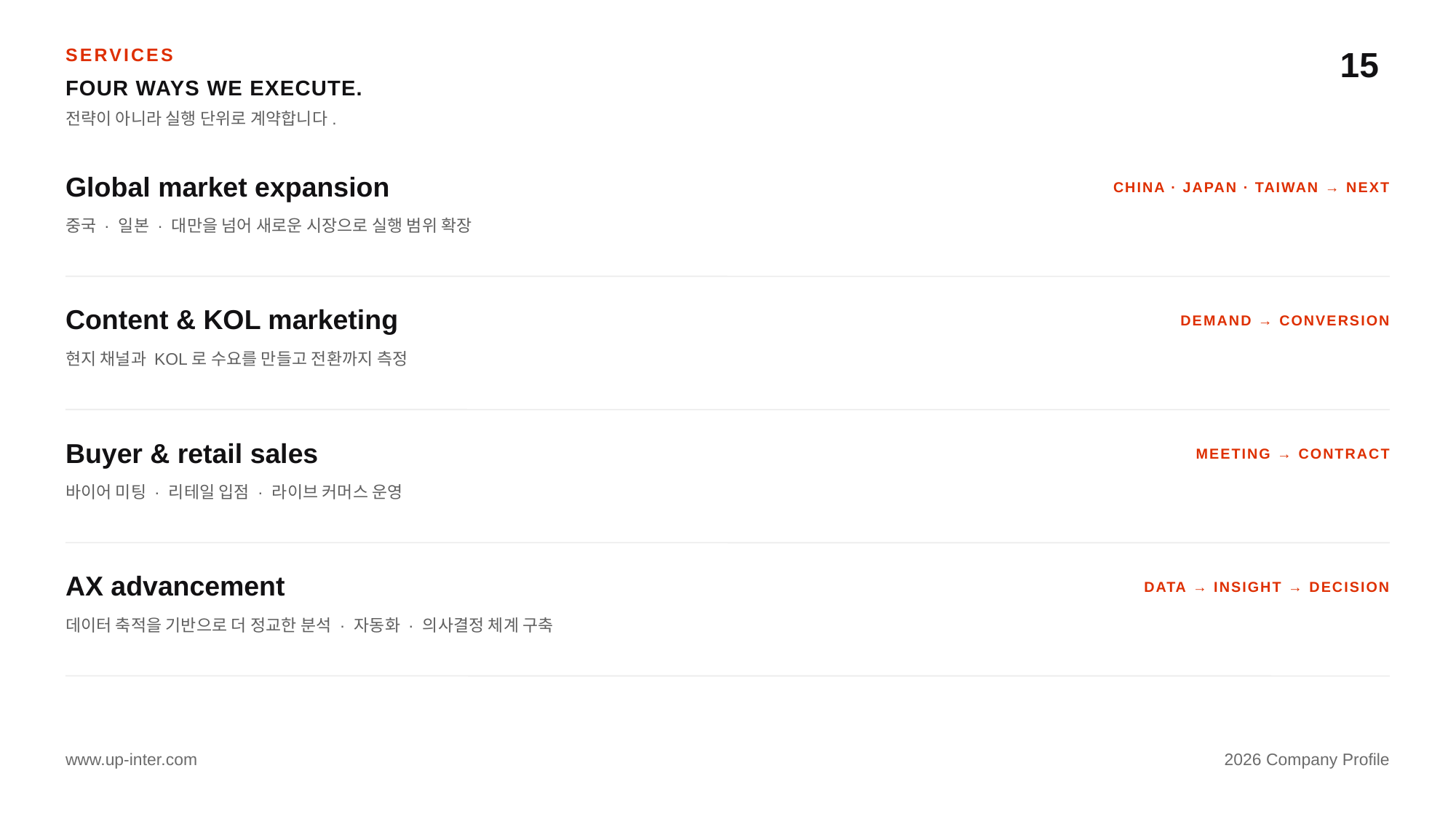

15
SERVICES
FOUR WAYS WE EXECUTE.
전략이 아니라 실행 단위로 계약합니다.
Global market expansion
CHINA · JAPAN · TAIWAN → NEXT
중국 · 일본 · 대만을 넘어 새로운 시장으로 실행 범위 확장

Content & KOL marketing
DEMAND → CONVERSION
현지 채널과 KOL로 수요를 만들고 전환까지 측정

Buyer & retail sales
MEETING → CONTRACT
바이어 미팅 · 리테일 입점 · 라이브 커머스 운영

AX advancement
DATA → INSIGHT → DECISION
데이터 축적을 기반으로 더 정교한 분석 · 자동화 · 의사결정 체계 구축